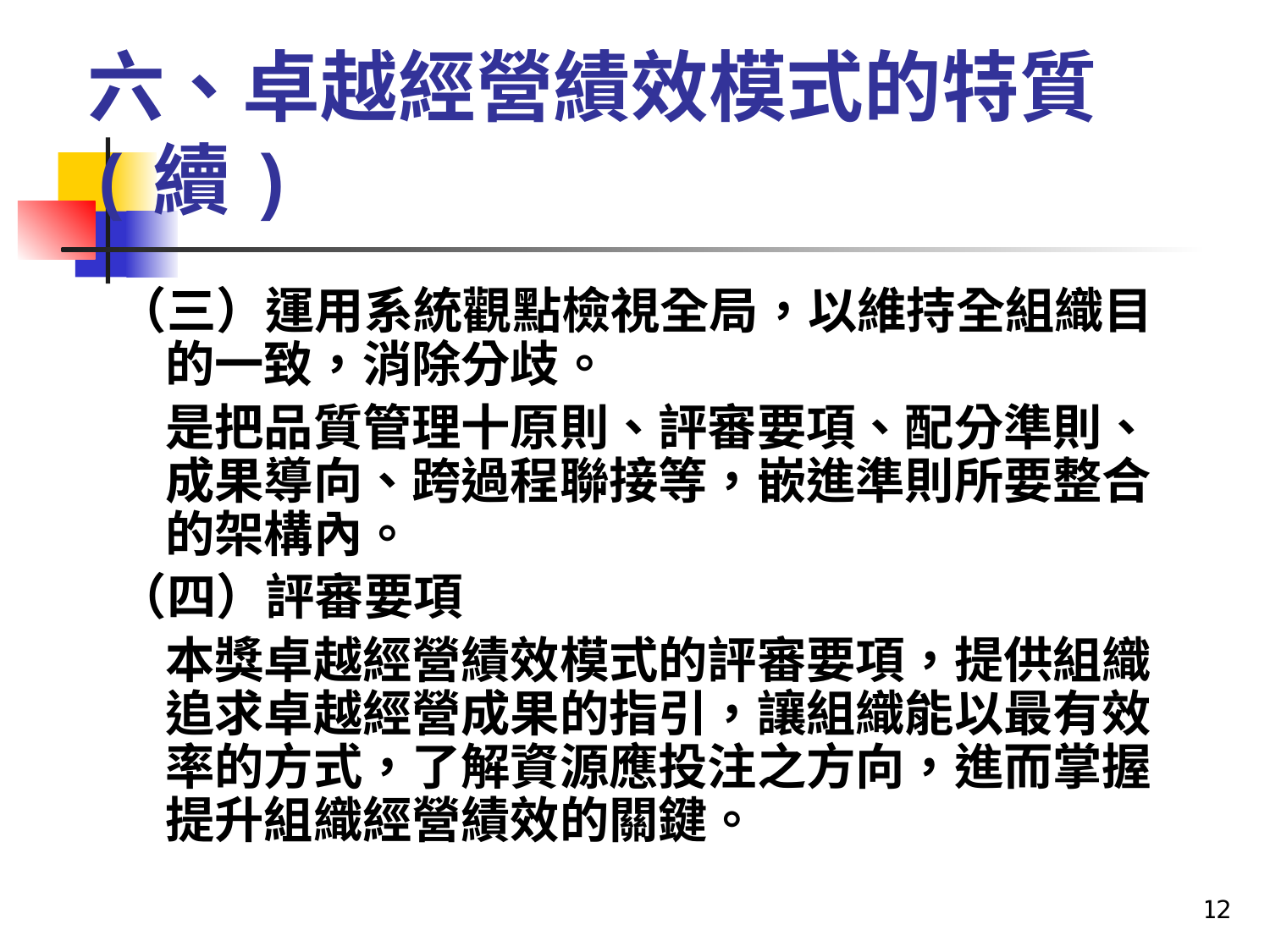

# 六、卓越經營績效模式的特質(續)
（三）運用系統觀點檢視全局，以維持全組織目的一致，消除分歧。
   	是把品質管理十原則、評審要項、配分準則、成果導向、跨過程聯接等，嵌進準則所要整合的架構內。
（四）評審要項
    	本獎卓越經營績效模式的評審要項，提供組織追求卓越經營成果的指引，讓組織能以最有效率的方式，了解資源應投注之方向，進而掌握提升組織經營績效的關鍵。
12